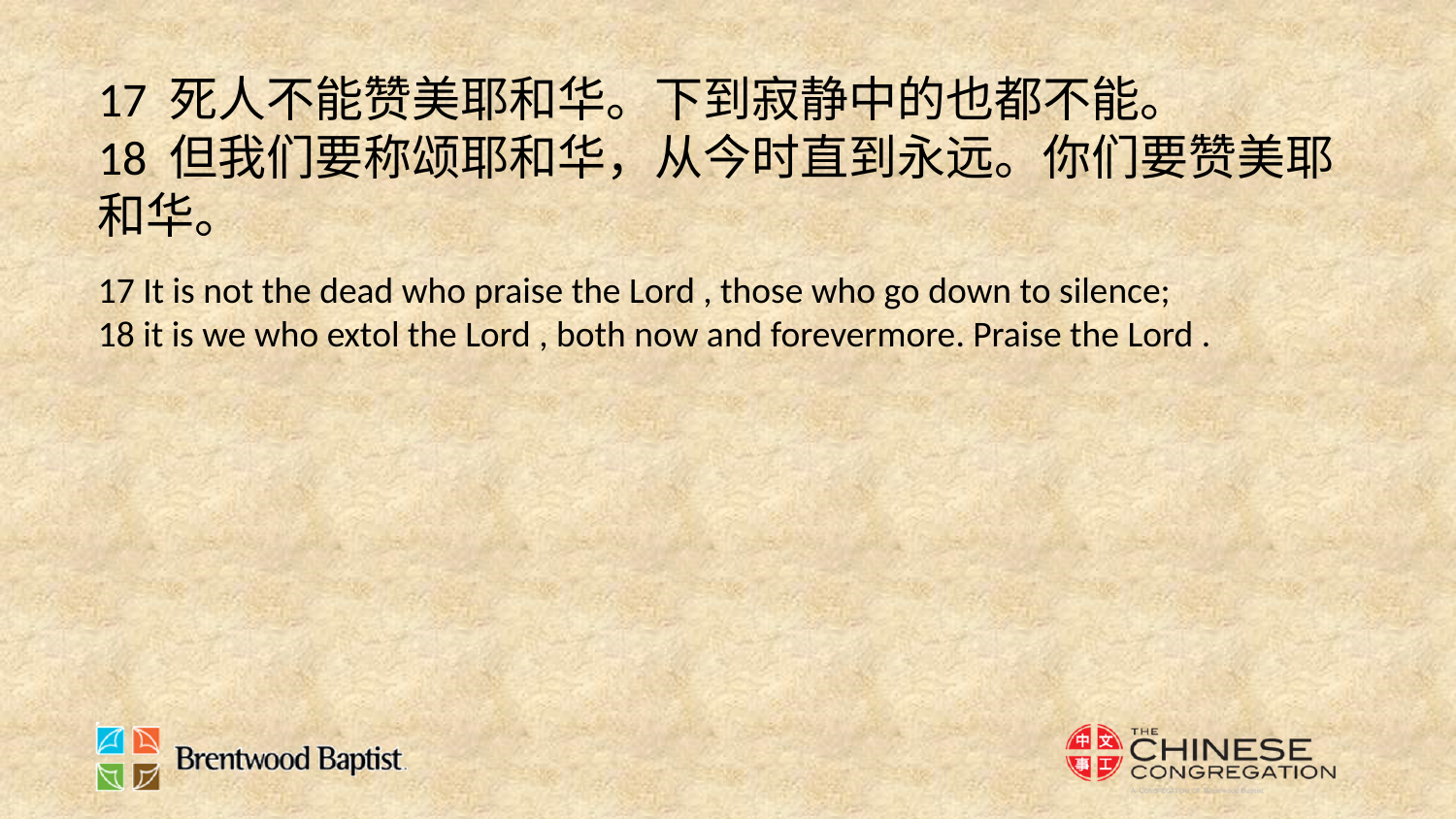

17 死人不能赞美耶和华。下到寂静中的也都不能。
18 但我们要称颂耶和华，从今时直到永远。你们要赞美耶和华。

17 It is not the dead who praise the Lord , those who go down to silence;
18 it is we who extol the Lord , both now and forevermore. Praise the Lord .